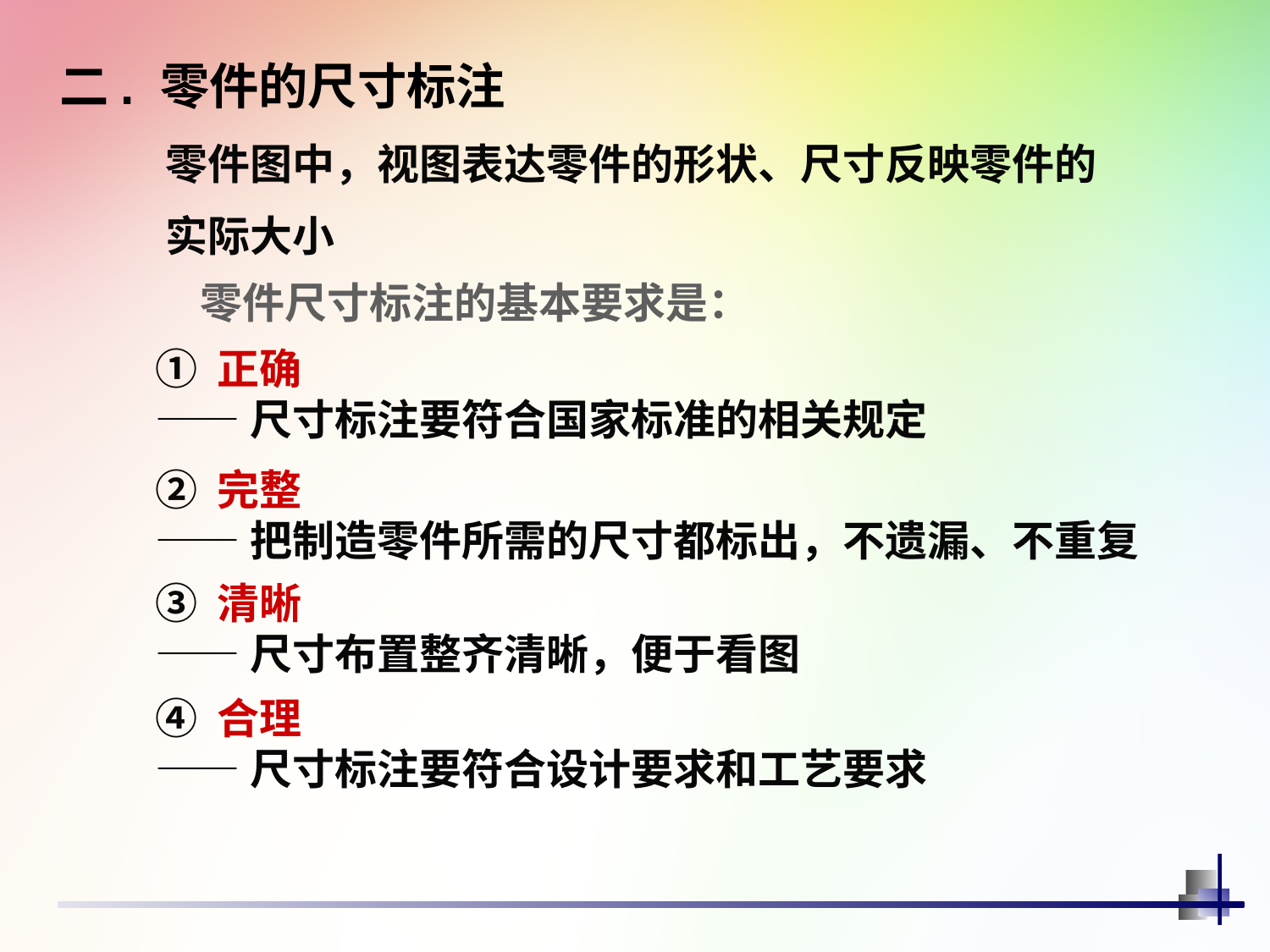

二. 零件的尺寸标注
    零件图中，视图表达零件的形状、尺寸反映零件的
    实际大小
零件尺寸标注的基本要求是：
① 正确
——尺寸标注要符合国家标准的相关规定
② 完整
——把制造零件所需的尺寸都标出，不遗漏、不重复
③ 清晰
——尺寸布置整齐清晰，便于看图
④ 合理
——尺寸标注要符合设计要求和工艺要求

7